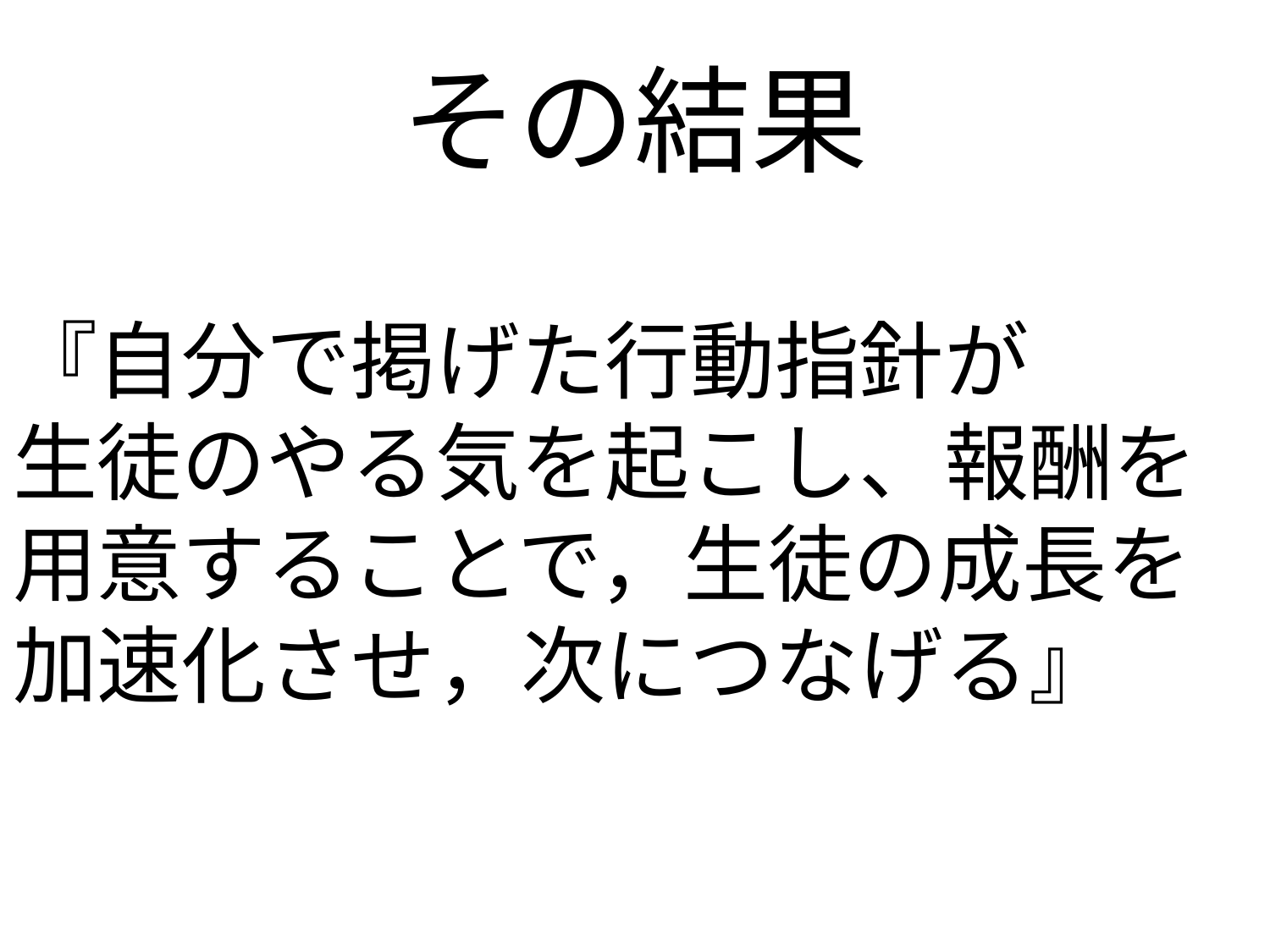

# その結果
『自分で掲げた行動指針が
生徒のやる気を起こし、報酬を用意することで，生徒の成長を加速化させ，次につなげる』